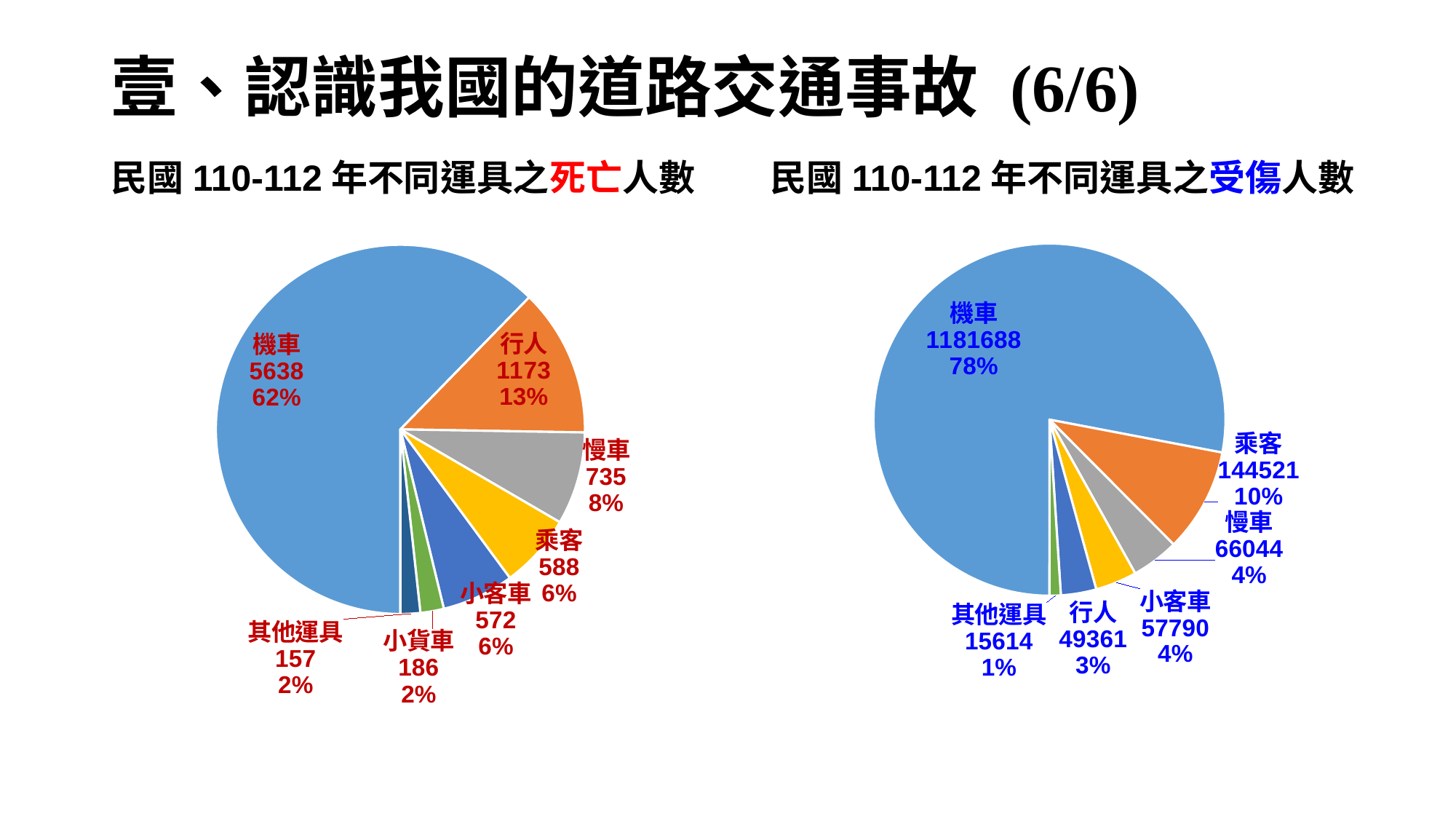

# 壹、認識我國的道路交通事故 (6/6)
民國110-112年不同運具之死亡人數
民國110-112年不同運具之受傷人數

### Chart

| Category | 109-111年 |
|---|---|
| 機車 | 1181688.0 |
| 乘客 | 144521.0 |
| 慢車 | 66044.0 |
| 小客車 | 57790.0 |
| 行人 | 49361.0 |
| 其他運具 | 15614.0 |

### Chart

| Category | 110-112年 |
|---|---|
| 機車 | 5638.0 |
| 行人 | 1173.0 |
| 慢車 | 735.0 |
| 乘客 | 588.0 |
| 小客車 | 572.0 |
| 小貨車 | 186.0 |
| 其他運具 | 157.0 |